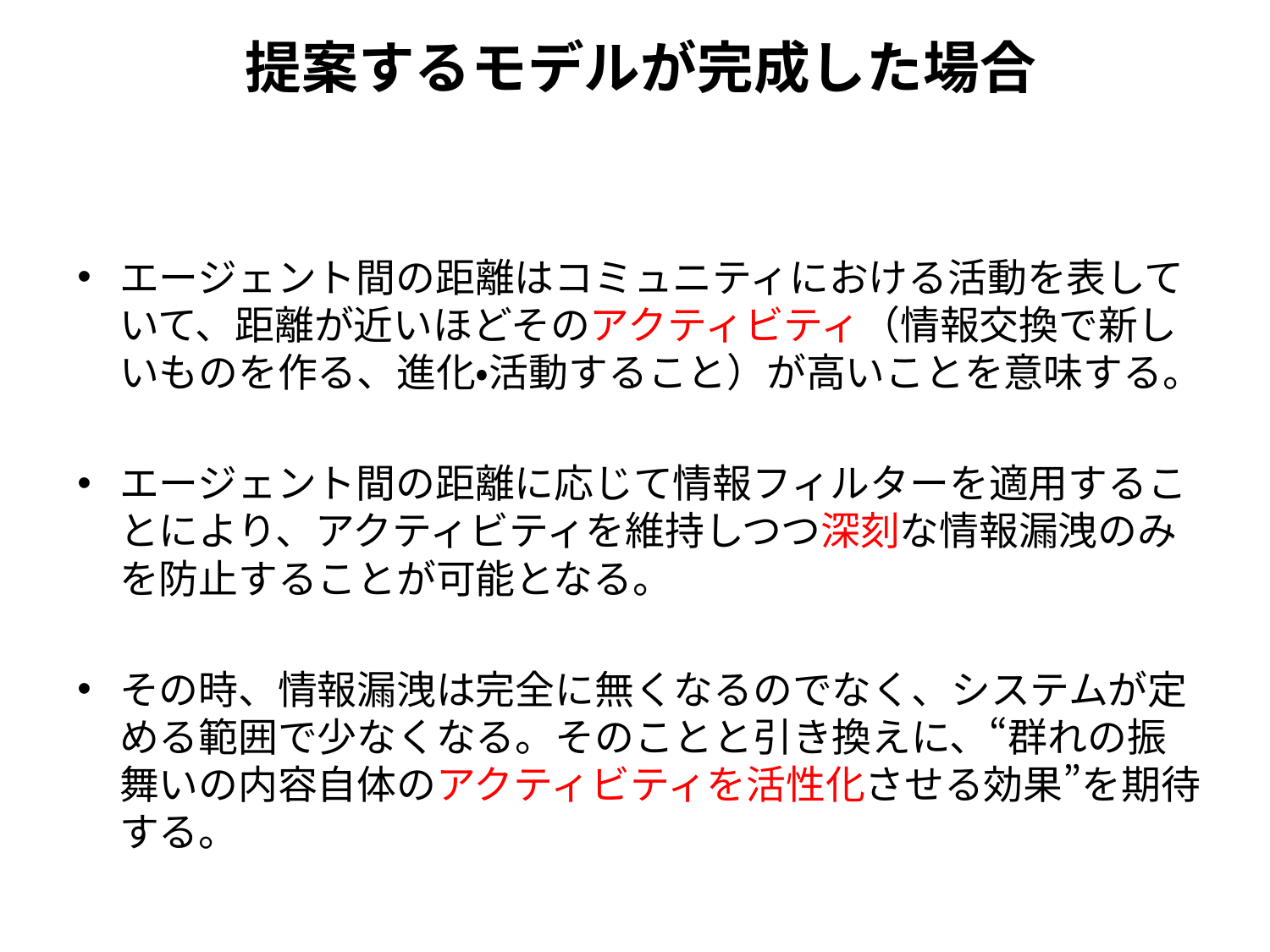

# 提案するモデルが完成した場合
エージェント間の距離はコミュニティにおける活動を表していて、距離が近いほどそのアクティビティ（情報交換で新しいものを作る、進化・活動すること）が高いことを意味する。

エージェント間の距離に応じて情報フィルターを適用することにより、アクティビティを維持しつつ深刻な情報漏洩のみを防止することが可能となる。

その時、情報漏洩は完全に無くなるのでなく、システムが定める範囲で少なくなる。そのことと引き換えに、“群れの振舞いの内容自体のアクティビティを活性化させる効果”を期待する。